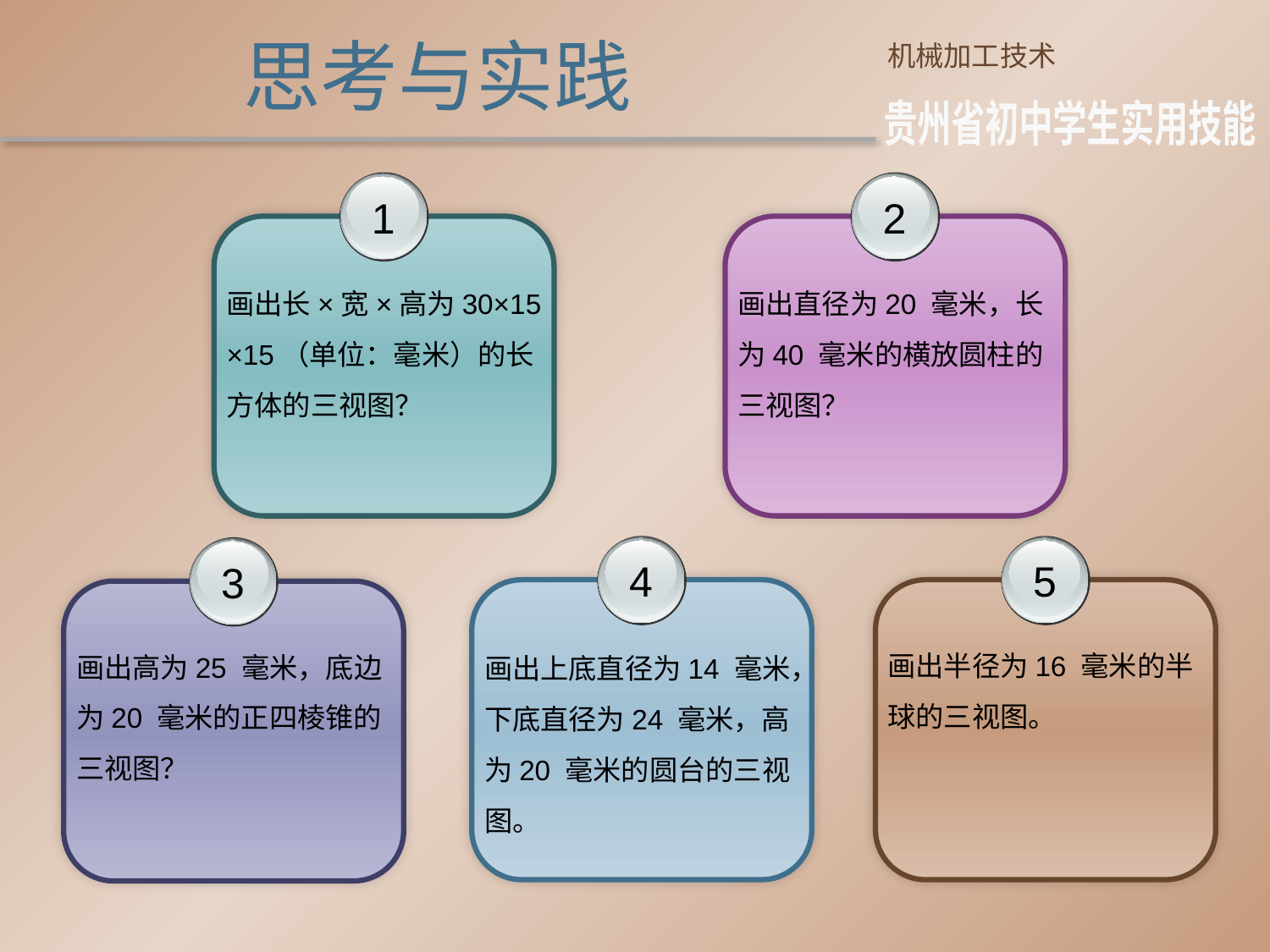

思考与实践
机械加工技术
贵州省初中学生实用技能

1

画出长×宽×高为30×15 ×15（单位：毫米）的长方体的三视图？

2

画出直径为20 毫米，长为40 毫米的横放圆柱的三视图？

4

画出上底直径为14 毫米，下底直径为24 毫米，高为20 毫米的圆台的三视图。

5

画出半径为16 毫米的半球的三视图。

3

画出高为25 毫米，底边为20 毫米的正四棱锥的三视图？